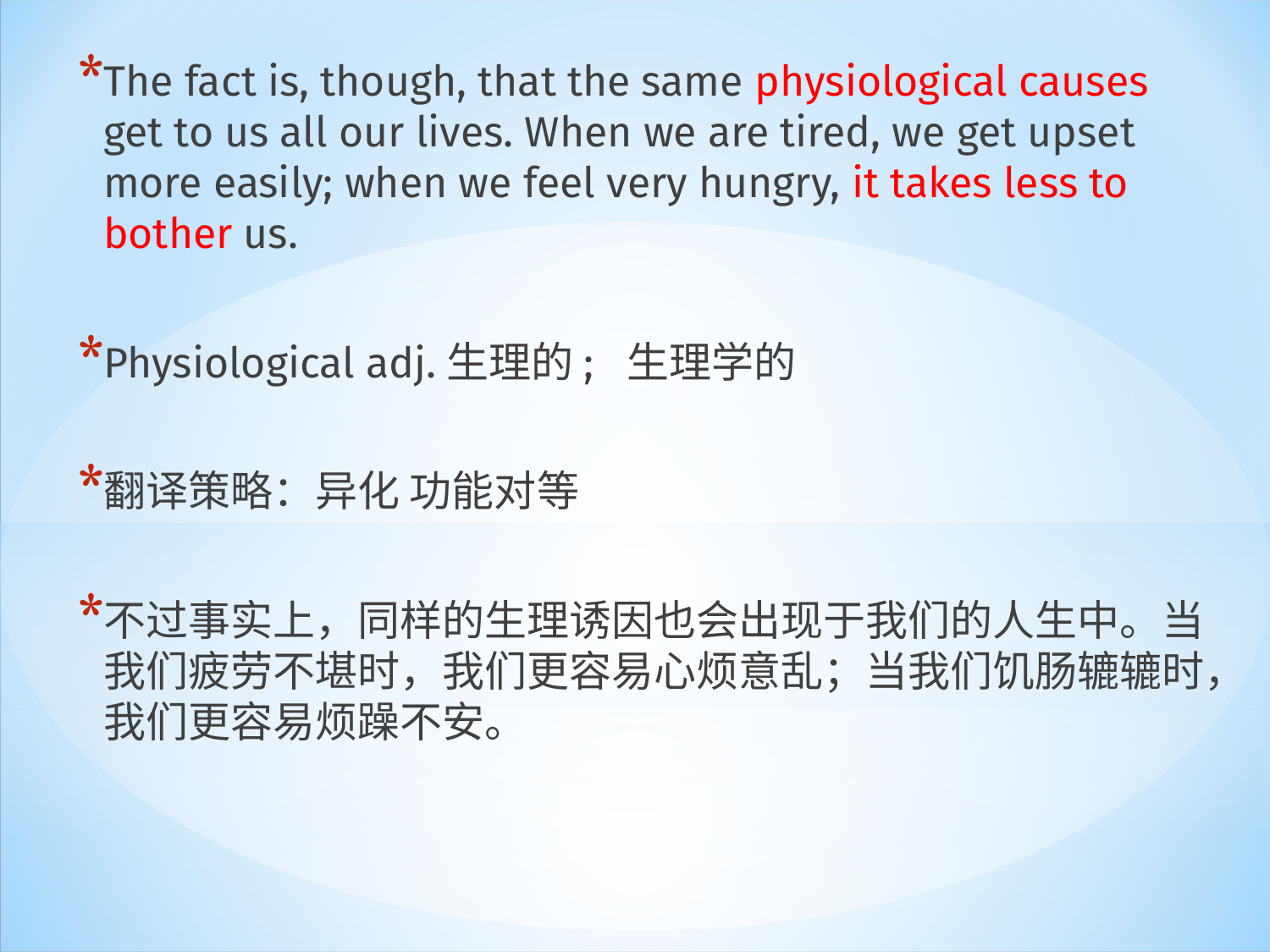

The fact is, though, that the same physiological causes get to us all our lives. When we are tired, we get upset more easily; when we feel very hungry, it takes less to bother us.

Physiological adj.生理的;  生理学的

翻译策略：异化 功能对等

不过事实上，同样的生理诱因也会出现于我们的人生中。当我们疲劳不堪时，我们更容易心烦意乱；当我们饥肠辘辘时，我们更容易烦躁不安。
#